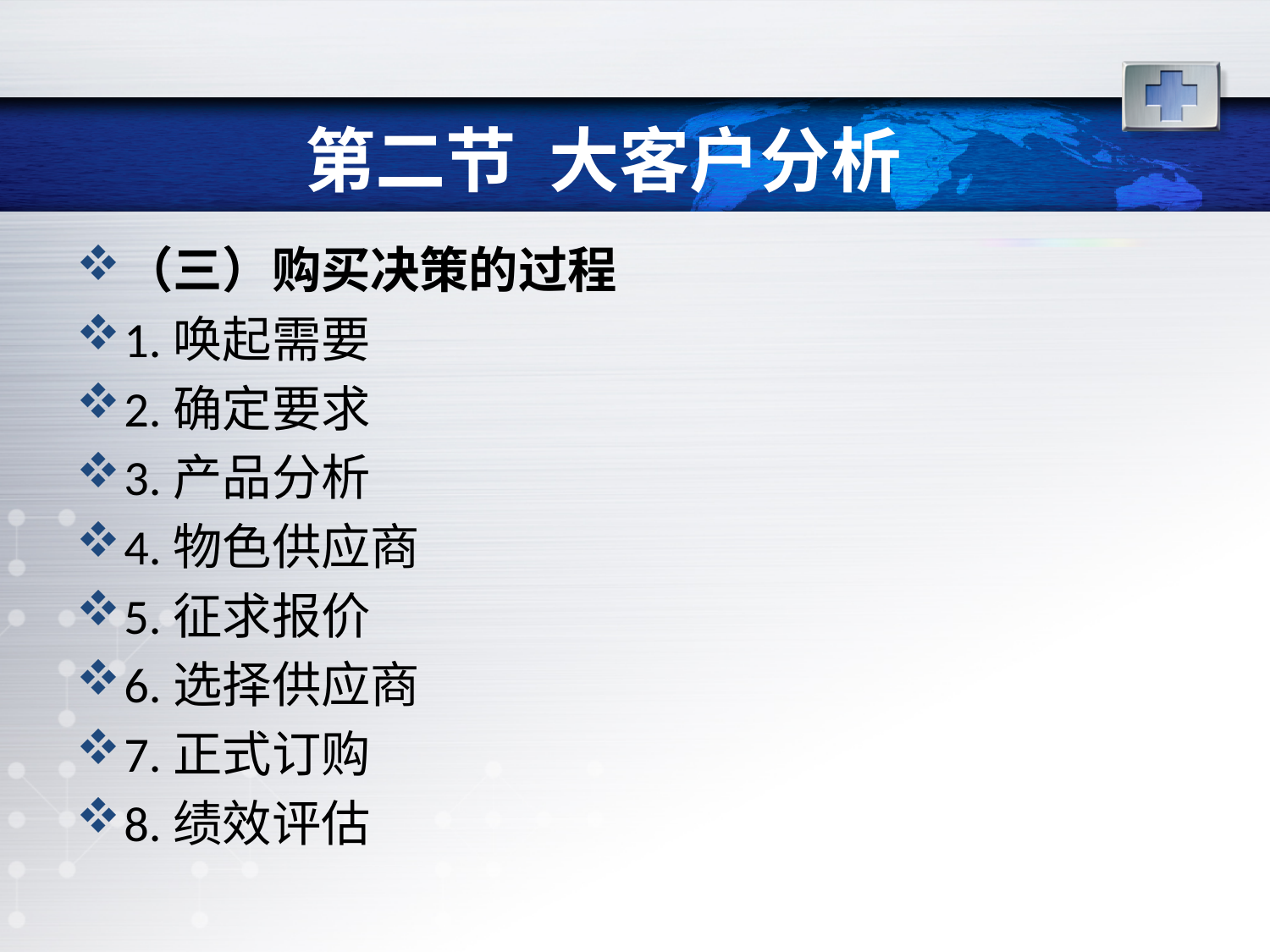

# 第二节  大客户分析
（三）购买决策的过程
1.唤起需要
2.确定要求
3.产品分析
4.物色供应商
5.征求报价
6.选择供应商
7.正式订购
8.绩效评估